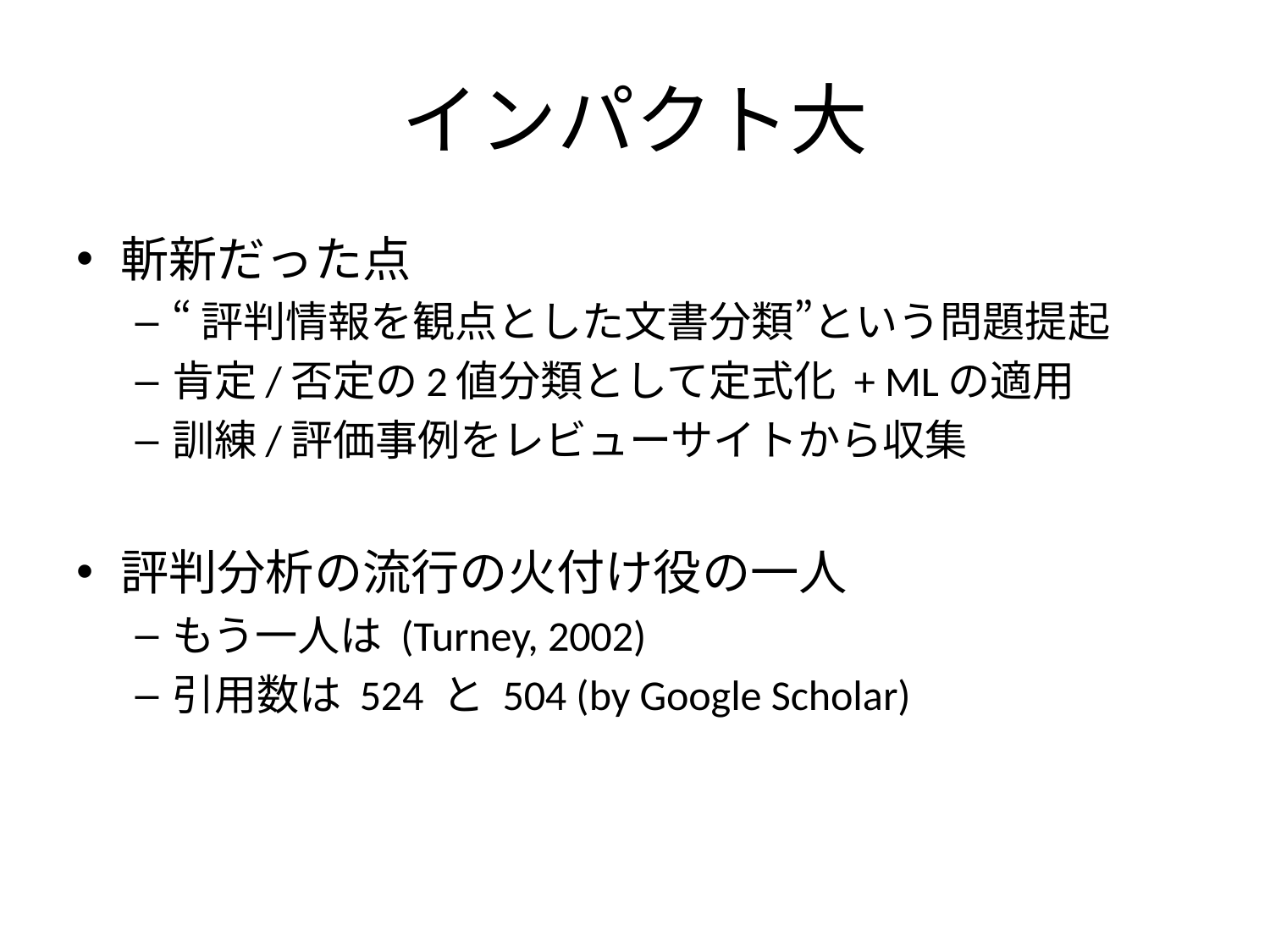

# インパクト大
斬新だった点
“評判情報を観点とした文書分類”という問題提起
肯定/否定の2値分類として定式化 + MLの適用
訓練/評価事例をレビューサイトから収集

評判分析の流行の火付け役の一人
もう一人は (Turney, 2002)
引用数は 524 と 504 (by Google Scholar)